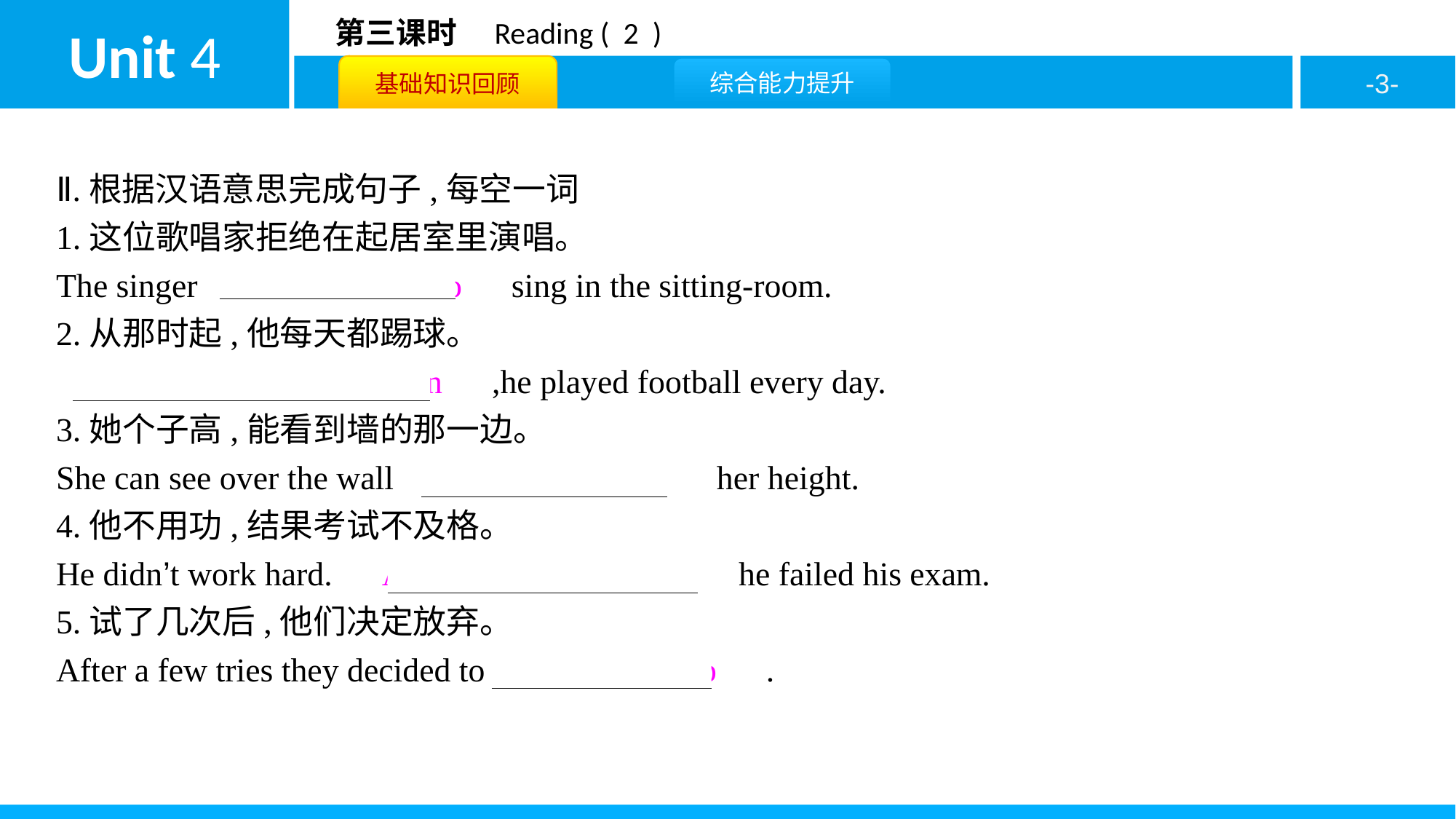

Ⅱ.根据汉语意思完成句子,每空一词
1.这位歌唱家拒绝在起居室里演唱。
The singer　refused　 　to　sing in the sitting-room.
2.从那时起,他每天都踢球。
　From　 　then　 　on　,he played football every day.
3.她个子高,能看到墙的那一边。
She can see over the wall　because　 　of　her height.
4.他不用功,结果考试不及格。
He didn’t work hard.　As　 　a　 　result　he failed his exam.
5.试了几次后,他们决定放弃。
After a few tries they decided to　give　 　up　.